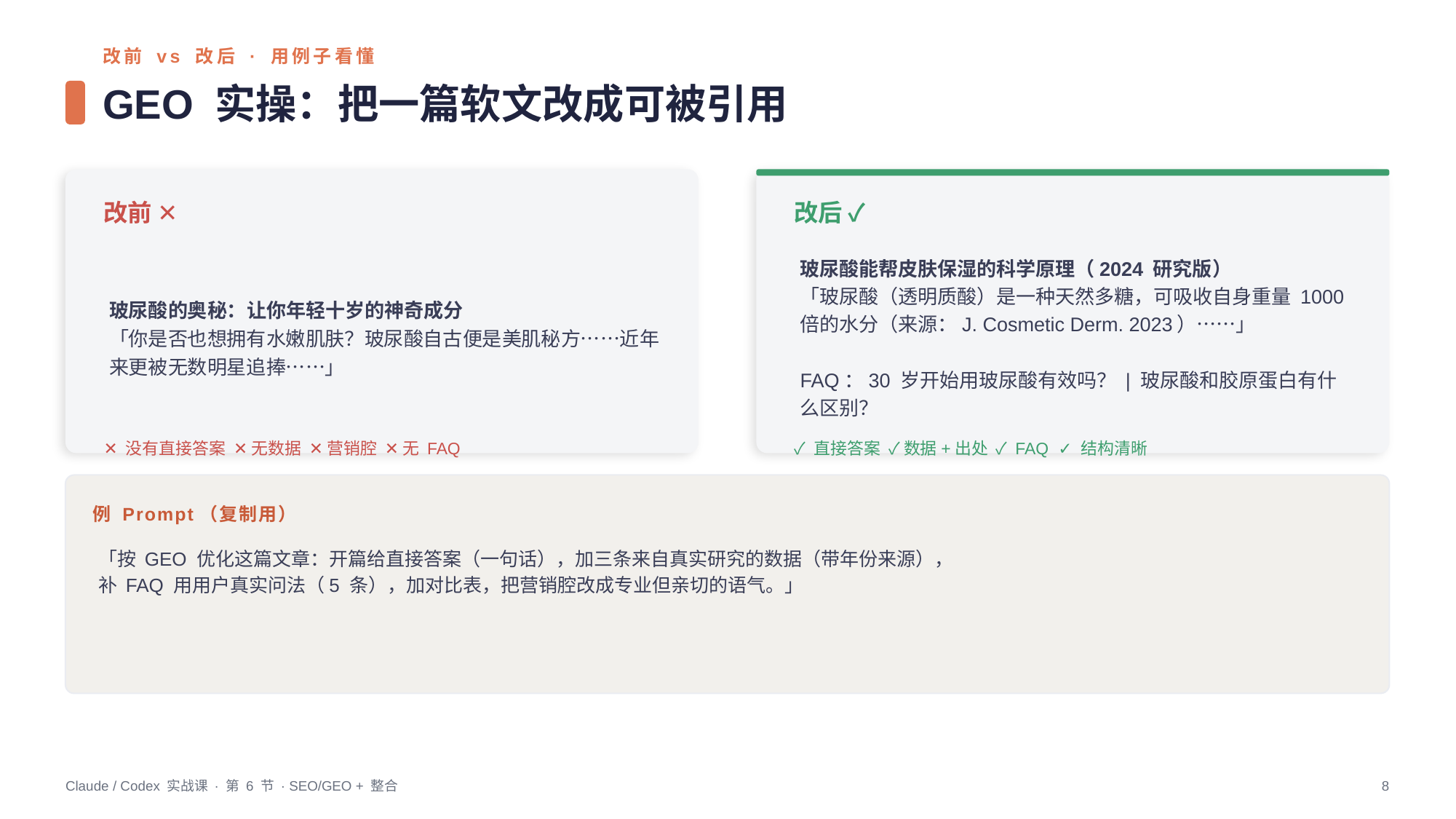

改前 vs 改后 · 用例子看懂
GEO 实操：把一篇软文改成可被引用

改前 ✕
改后 ✓
玻尿酸的奥秘：让你年轻十岁的神奇成分
「你是否也想拥有水嫩肌肤？玻尿酸自古便是美肌秘方……近年来更被无数明星追捧……」
玻尿酸能帮皮肤保湿的科学原理（2024 研究版）
「玻尿酸（透明质酸）是一种天然多糖，可吸收自身重量 1000 倍的水分（来源：J. Cosmetic Derm. 2023）……」

FAQ：30 岁开始用玻尿酸有效吗？ | 玻尿酸和胶原蛋白有什么区别？
✕ 没有直接答案  ✕ 无数据  ✕ 营销腔  ✕ 无 FAQ
✓ 直接答案  ✓ 数据+出处  ✓ FAQ  ✓ 结构清晰

例 Prompt（复制用）
「按 GEO 优化这篇文章：开篇给直接答案（一句话），加三条来自真实研究的数据（带年份来源），
补 FAQ 用用户真实问法（5 条），加对比表，把营销腔改成专业但亲切的语气。」
Claude / Codex 实战课 · 第 6 节 · SEO/GEO + 整合
8